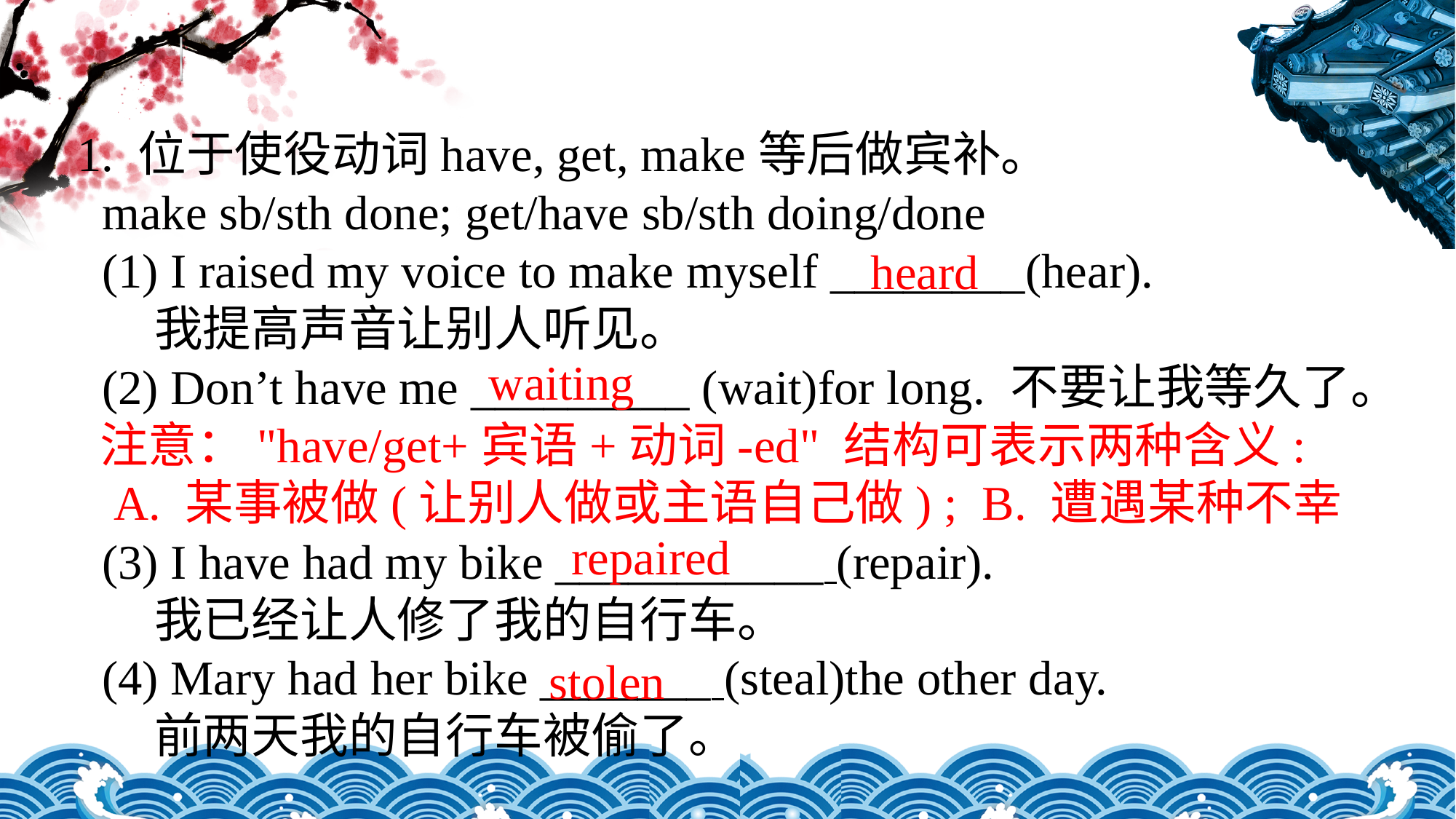

1. 位于使役动词have, get, make等后做宾补。  make sb/sth done; get/have sb/sth doing/done  (1) I raised my voice to make myself ________(hear).
      我提高声音让别人听见。  (2) Don’t have me _________ (wait)for long. 不要让我等久了。 注意："have/get+宾语+动词-ed" 结构可表示两种含义:   A. 某事被做(让别人做或主语自己做) ;  B. 遭遇某种不幸  (3) I have had my bike ___________ (repair).
      我已经让人修了我的自行车。  (4) Mary had her bike _______ (steal)the other day.
      前两天我的自行车被偷了。
heard
 waiting
repaired
stolen